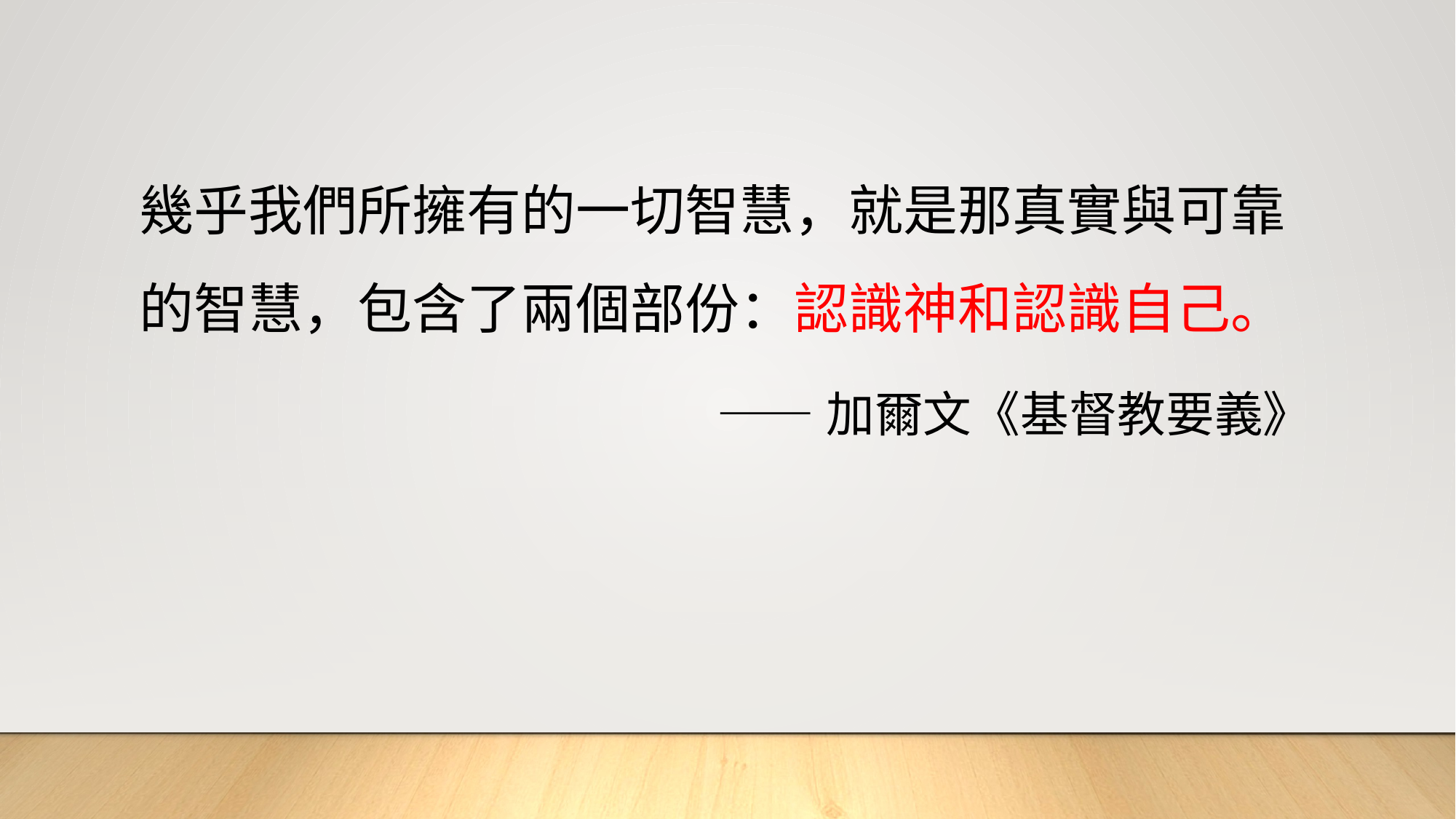

幾乎我們所擁有的一切智慧，就是那真實與可靠的智慧，包含了兩個部份：認識神和認識自己。
——加爾文《基督教要義》